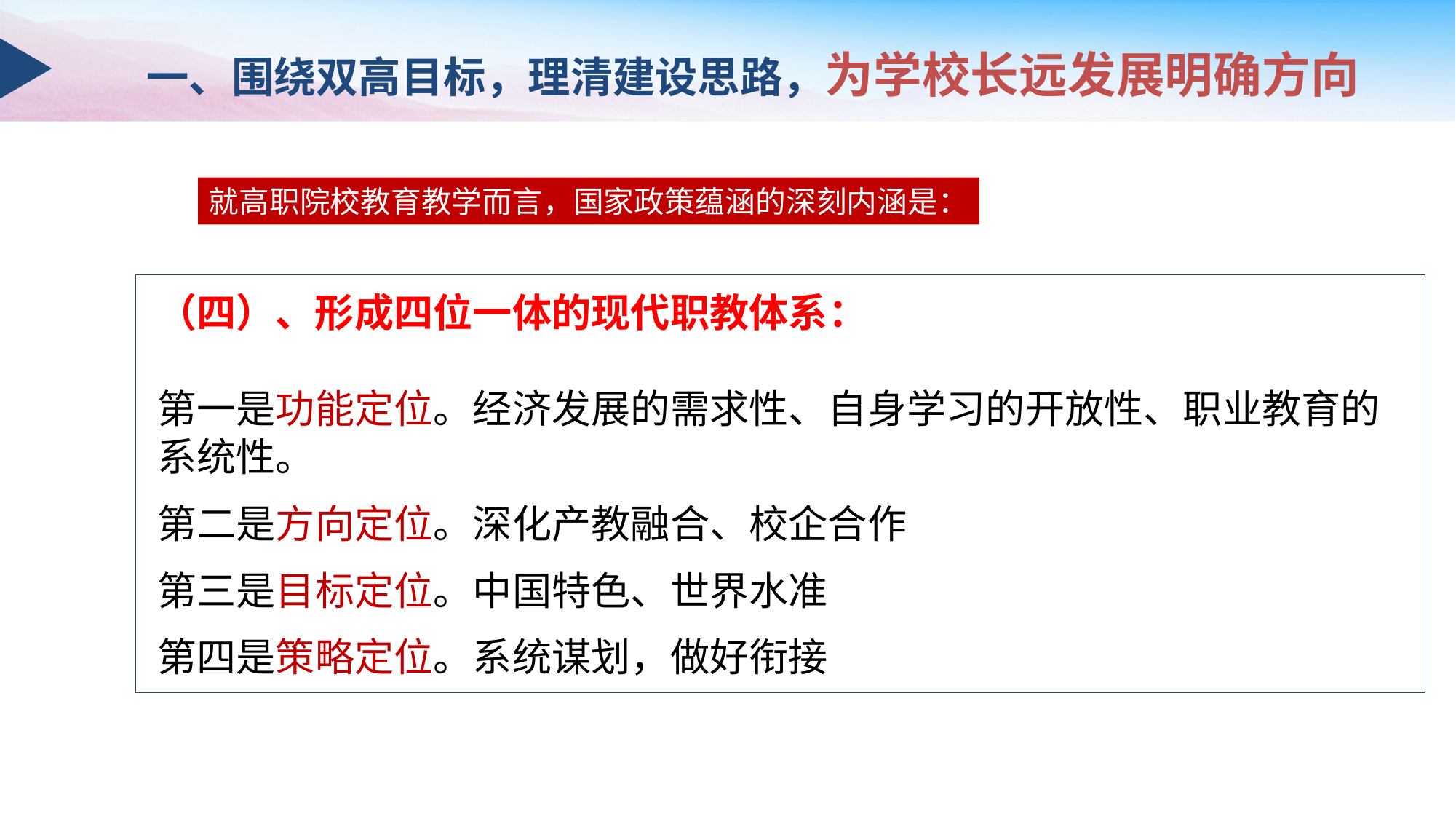

一、围绕双高目标，理清建设思路，为学校长远发展明确方向
就高职院校教育教学而言，国家政策蕴涵的深刻内涵是：
（四）、形成四位一体的现代职教体系：形成“四位一体”的现代职教。体系
第一是功能定位。经济发展的需求性、自身学习的开放性、职业教育的系统性。
第二是方向定位。深化产教融合、校企合作
第三是目标定位。中国特色、世界水准
第四是策略定位。系统谋划，做好衔接